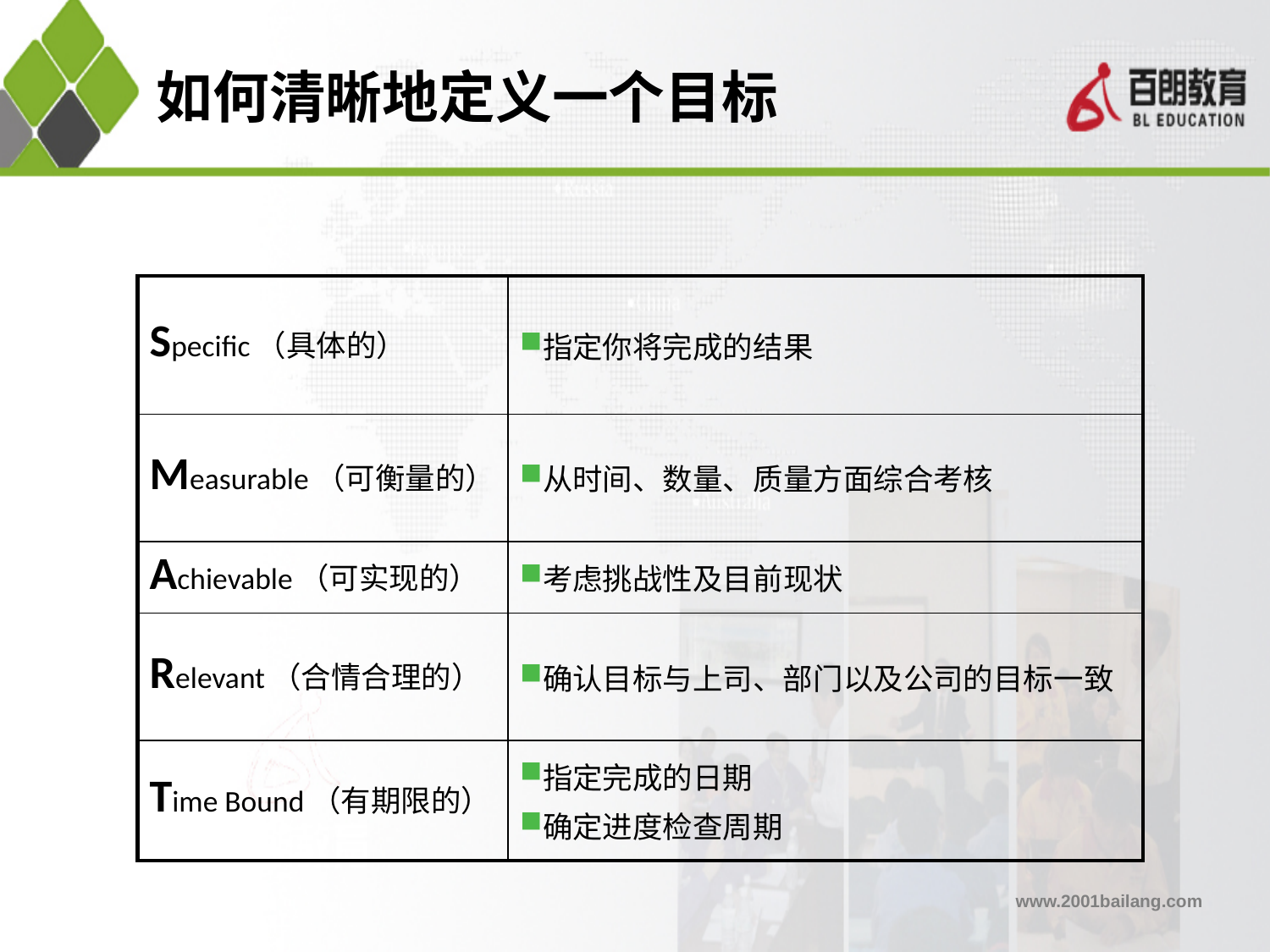

# 如何清晰地定义一个目标
| Specific（具体的） | 指定你将完成的结果 |
| --- | --- |
| Measurable（可衡量的） | 从时间、数量、质量方面综合考核 |
| Achievable（可实现的） | 考虑挑战性及目前现状 |
| Relevant（合情合理的） | 确认目标与上司、部门以及公司的目标一致 |
| Time Bound（有期限的） | 指定完成的日期 确定进度检查周期 |